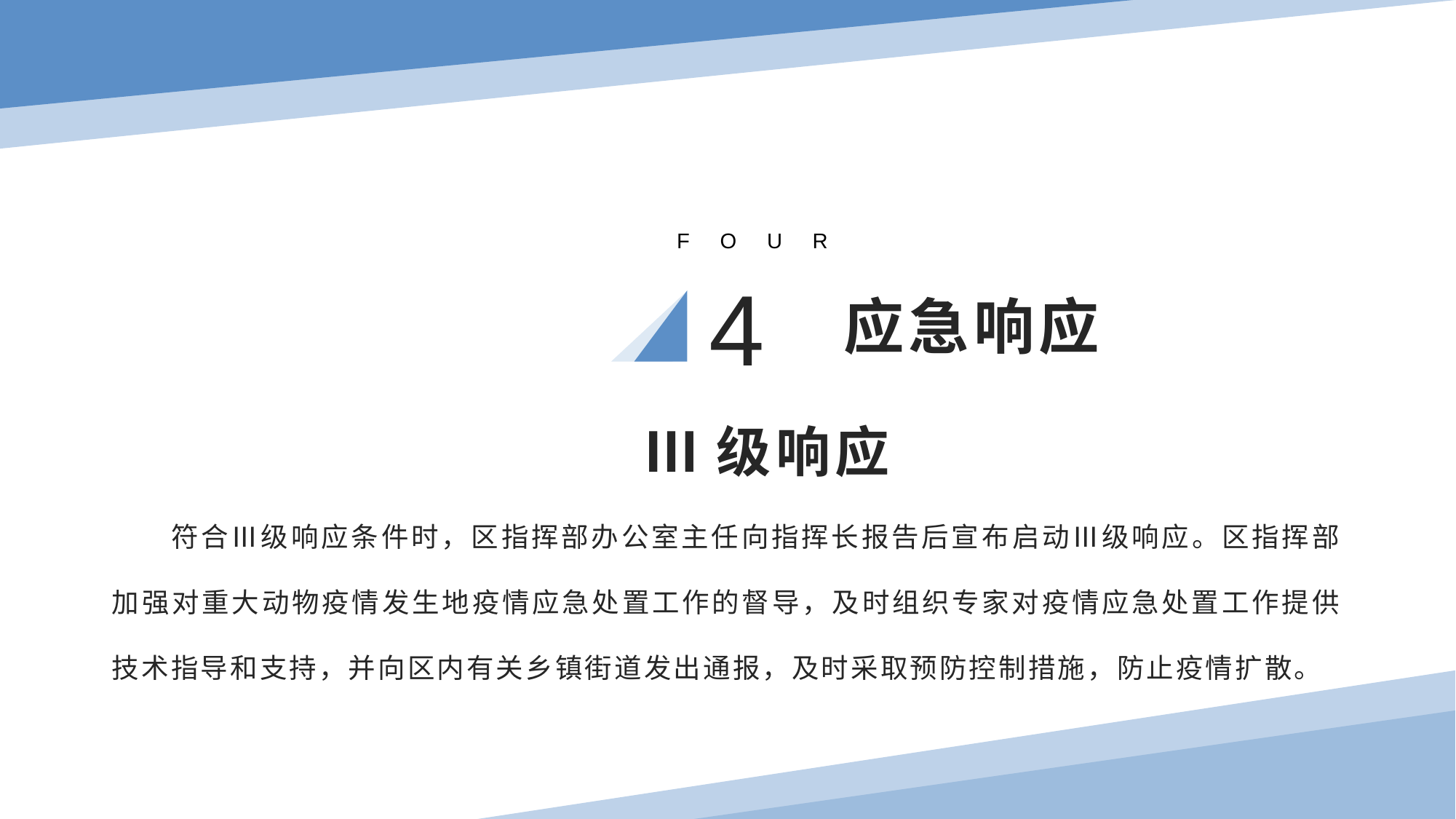

FOUR
4
# 应急响应
 Ⅲ级响应
符合Ⅲ级响应条件时，区指挥部办公室主任向指挥长报告后宣布启动Ⅲ级响应。区指挥部加强对重大动物疫情发生地疫情应急处置工作的督导，及时组织专家对疫情应急处置工作提供技术指导和支持，并向区内有关乡镇街道发出通报，及时采取预防控制措施，防止疫情扩散。